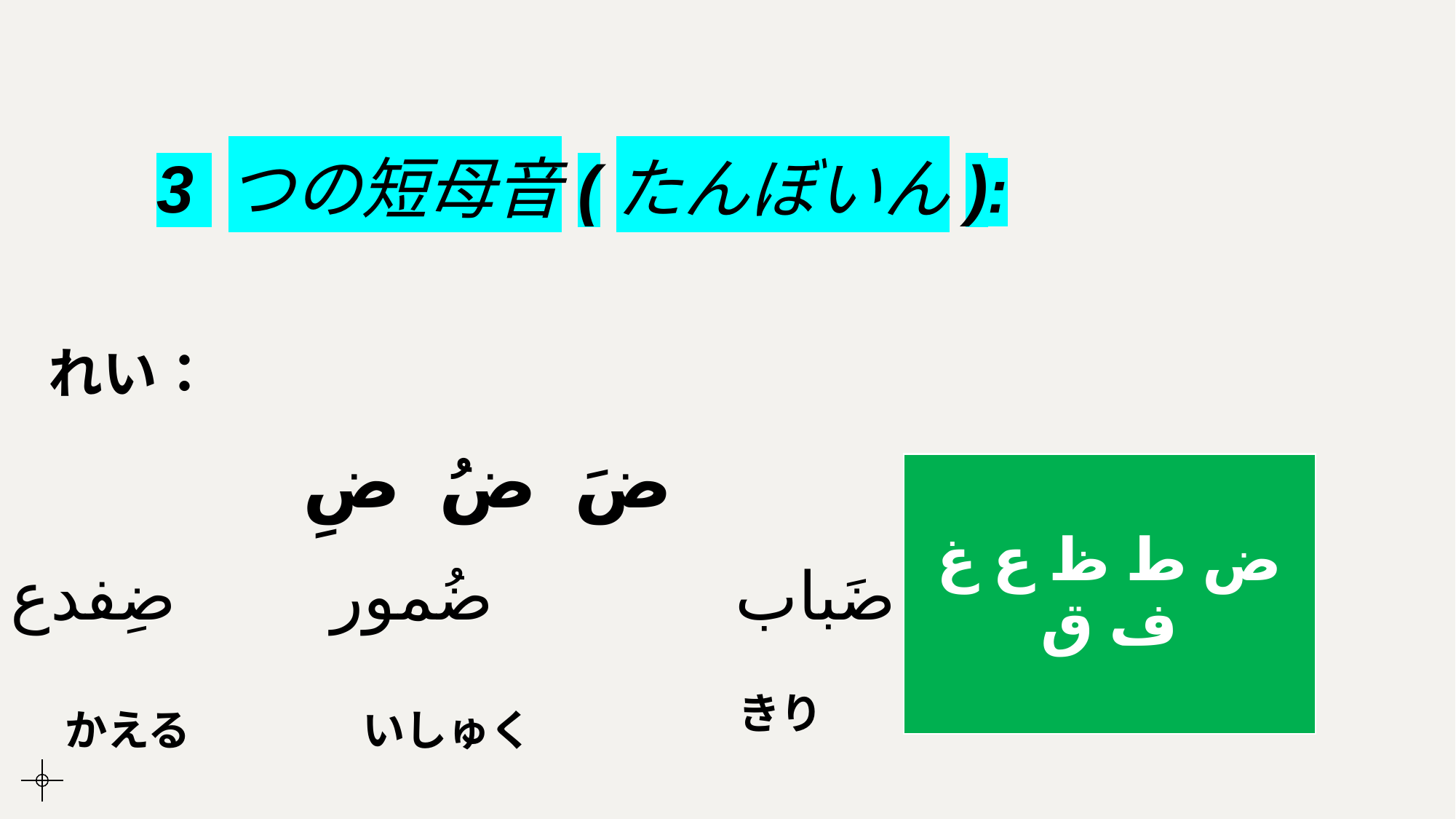

# 3 つの短母音(たんぼいん):
れい：
ضَ  ضُ  ضِ

ض ط ظ ع غ ف ق
ضَباب              ضُمور         ضِفدع
きり
かえる
いしゅく